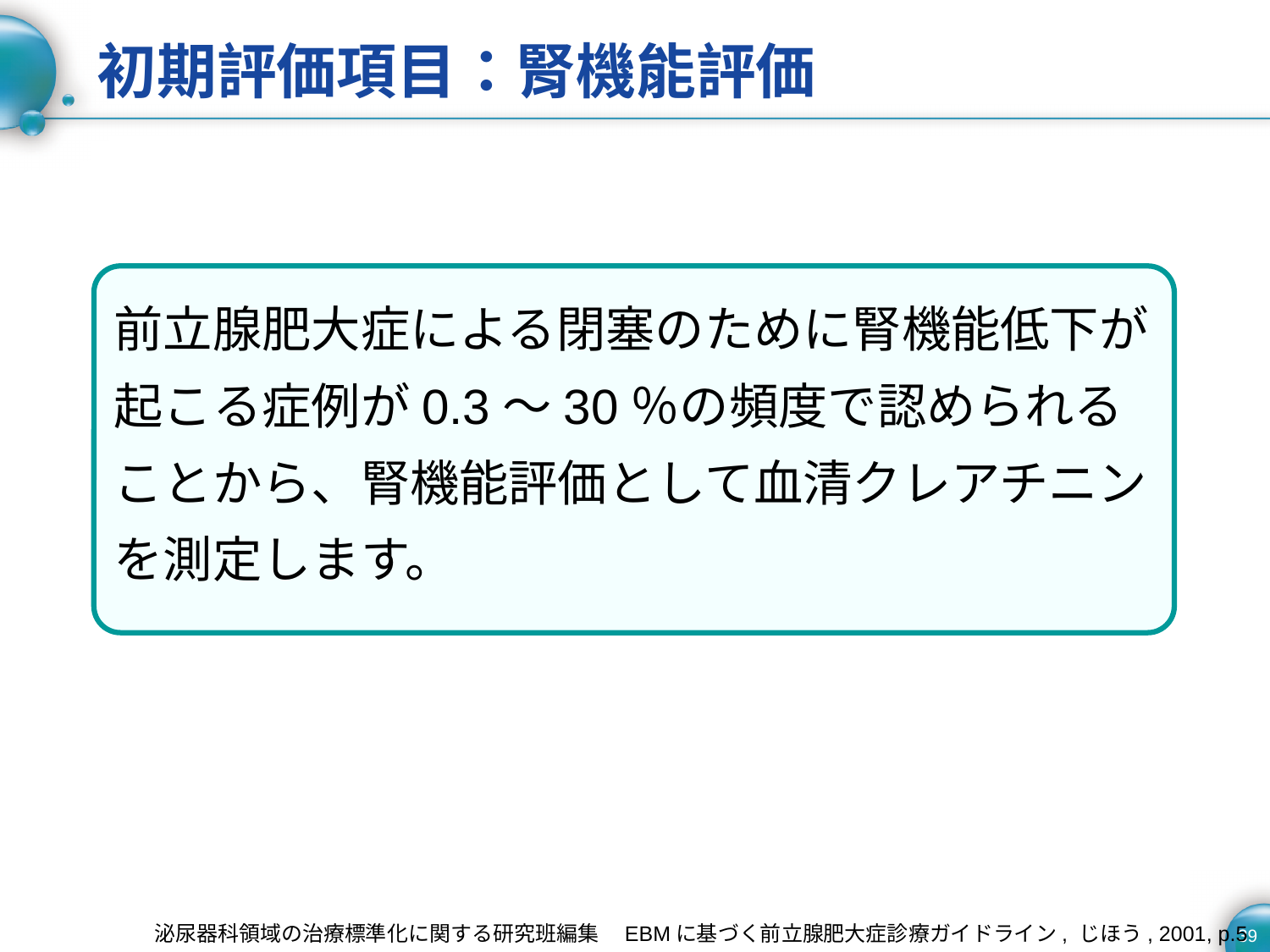

# 初期評価項目：腎機能評価
前立腺肥大症による閉塞のために腎機能低下が起こる症例が0.3～30％の頻度で認められることから、腎機能評価として血清クレアチニンを測定します。
泌尿器科領域の治療標準化に関する研究班編集　EBMに基づく前立腺肥大症診療ガイドライン, じほう, 2001, p.5
39